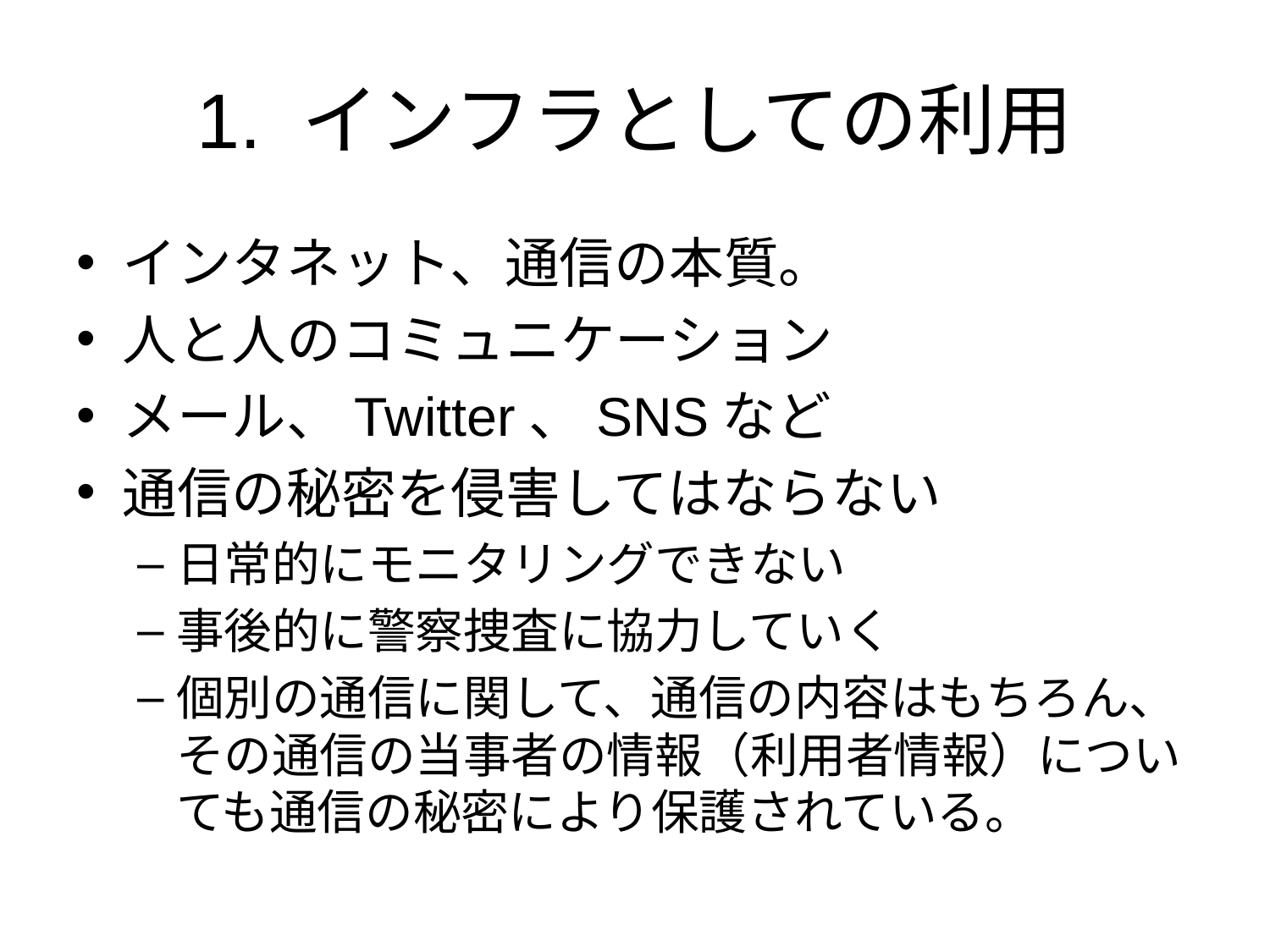

# 1. インフラとしての利用
インタネット、通信の本質。
人と人のコミュニケーション
メール、Twitter、SNSなど
通信の秘密を侵害してはならない
日常的にモニタリングできない
事後的に警察捜査に協力していく
個別の通信に関して、通信の内容はもちろん、その通信の当事者の情報（利用者情報）についても通信の秘密により保護されている。